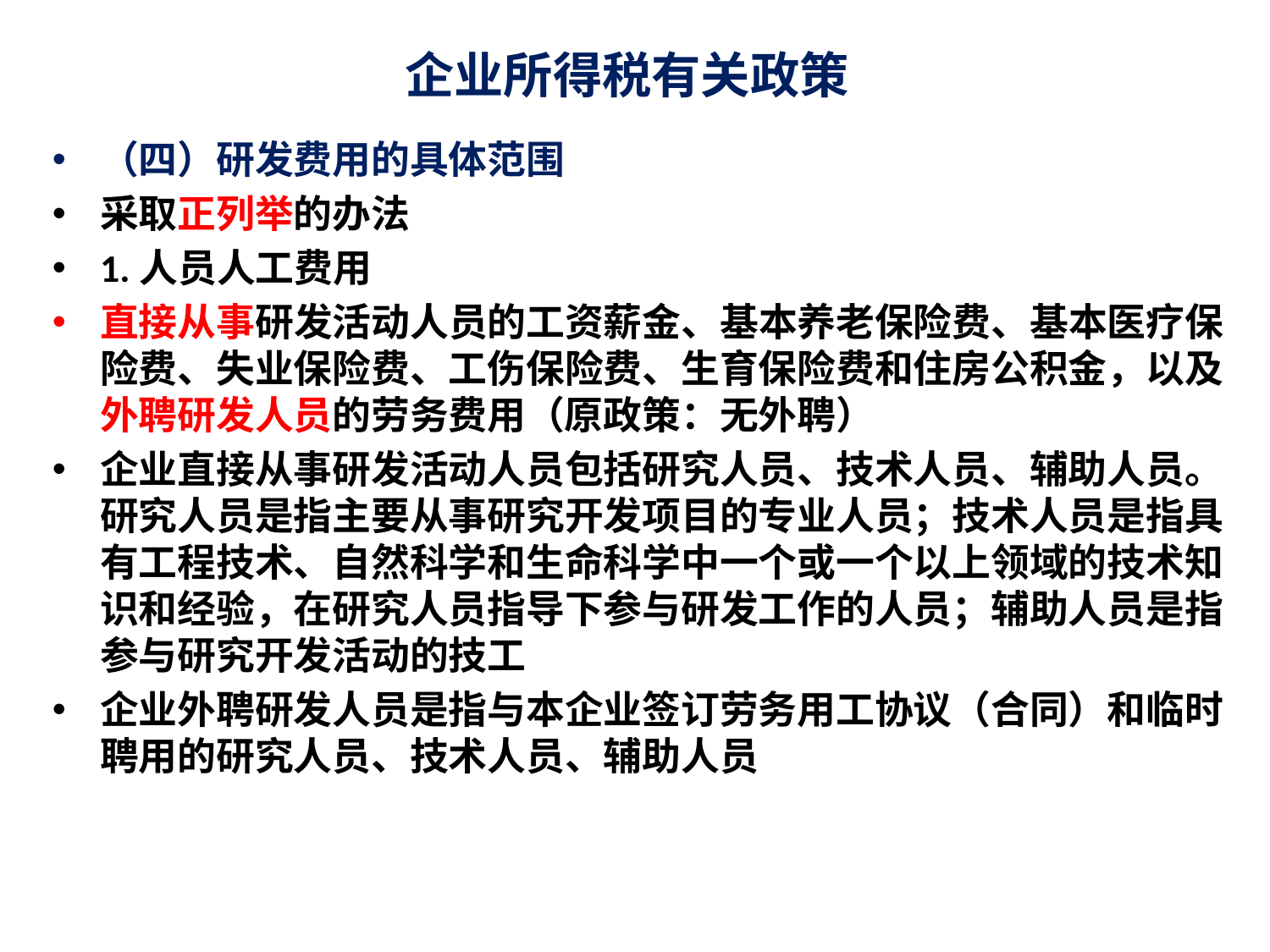

# 企业所得税有关政策
（四）研发费用的具体范围
采取正列举的办法
1.人员人工费用
直接从事研发活动人员的工资薪金、基本养老保险费、基本医疗保险费、失业保险费、工伤保险费、生育保险费和住房公积金，以及外聘研发人员的劳务费用（原政策：无外聘）
企业直接从事研发活动人员包括研究人员、技术人员、辅助人员。研究人员是指主要从事研究开发项目的专业人员；技术人员是指具有工程技术、自然科学和生命科学中一个或一个以上领域的技术知识和经验，在研究人员指导下参与研发工作的人员；辅助人员是指参与研究开发活动的技工
企业外聘研发人员是指与本企业签订劳务用工协议（合同）和临时聘用的研究人员、技术人员、辅助人员